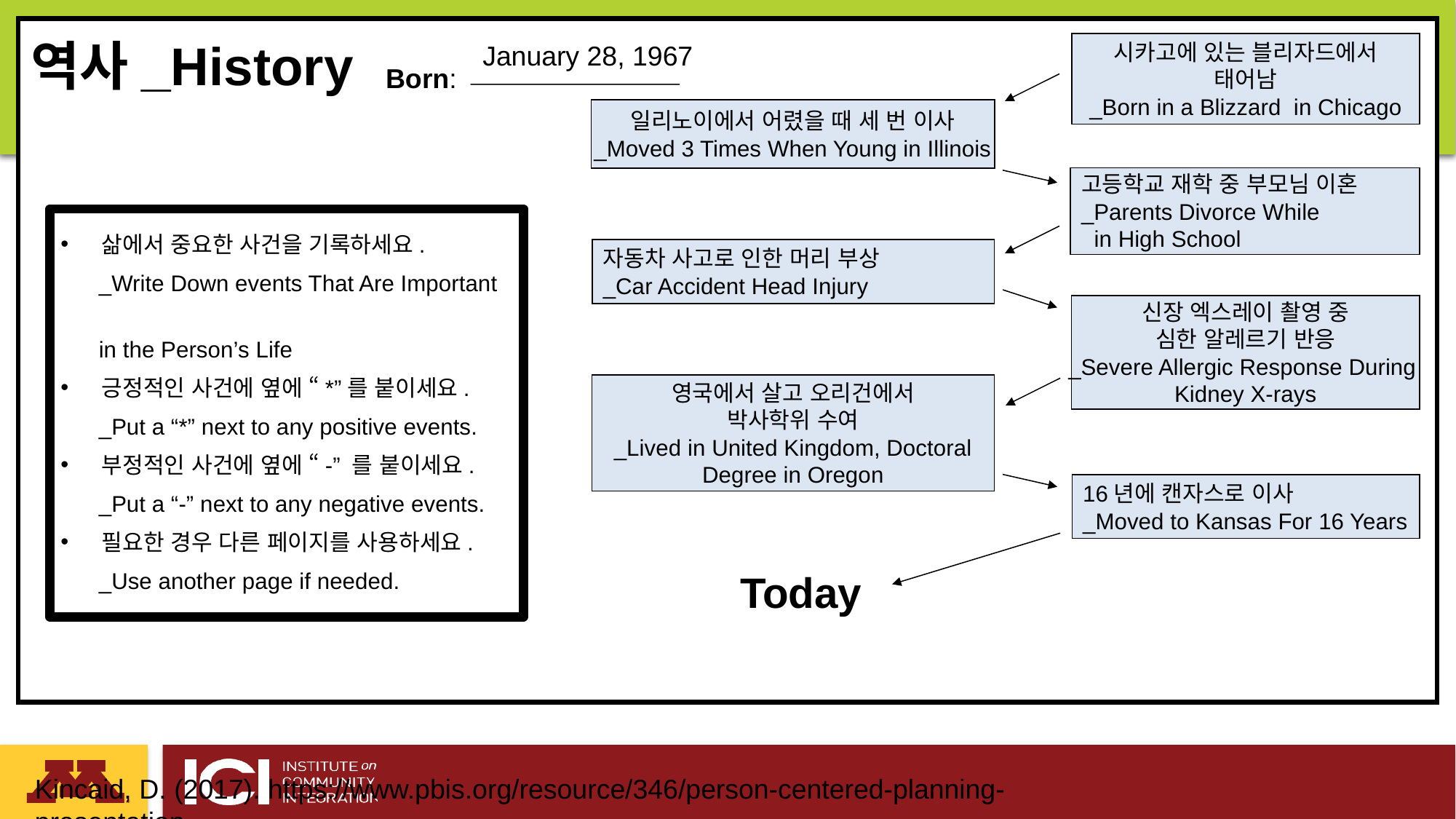

역사_History
January 28, 1967
시카고에 있는 블리자드에서
태어남
_Born in a Blizzard  in Chicago
Born:

일리노이에서 어렸을 때 세 번 이사
_Moved 3 Times When Young in Illinois
고등학교 재학 중 부모님 이혼
_Parents Divorce While
  in High School

삶에서 중요한 사건을 기록하세요.
      _Write Down events That Are Important
      in the Person’s Life
긍정적인 사건에 옆에 “*”를 붙이세요.
      _Put a “*” next to any positive events.
부정적인 사건에 옆에 “-” 를 붙이세요.
      _Put a “-” next to any negative events.
필요한 경우 다른 페이지를 사용하세요.
      _Use another page if needed.

자동차 사고로 인한 머리 부상
_Car Accident Head Injury

신장 엑스레이 촬영 중
심한 알레르기 반응
_Severe Allergic Response During
Kidney X-rays
영국에서 살고 오리건에서
박사학위 수여
_Lived in United Kingdom, Doctoral
Degree in Oregon

16년에 캔자스로 이사
_Moved to Kansas For 16 Years

Today
Kincaid, D. (2017). https://www.pbis.org/resource/346/person-centered-planning-presentation